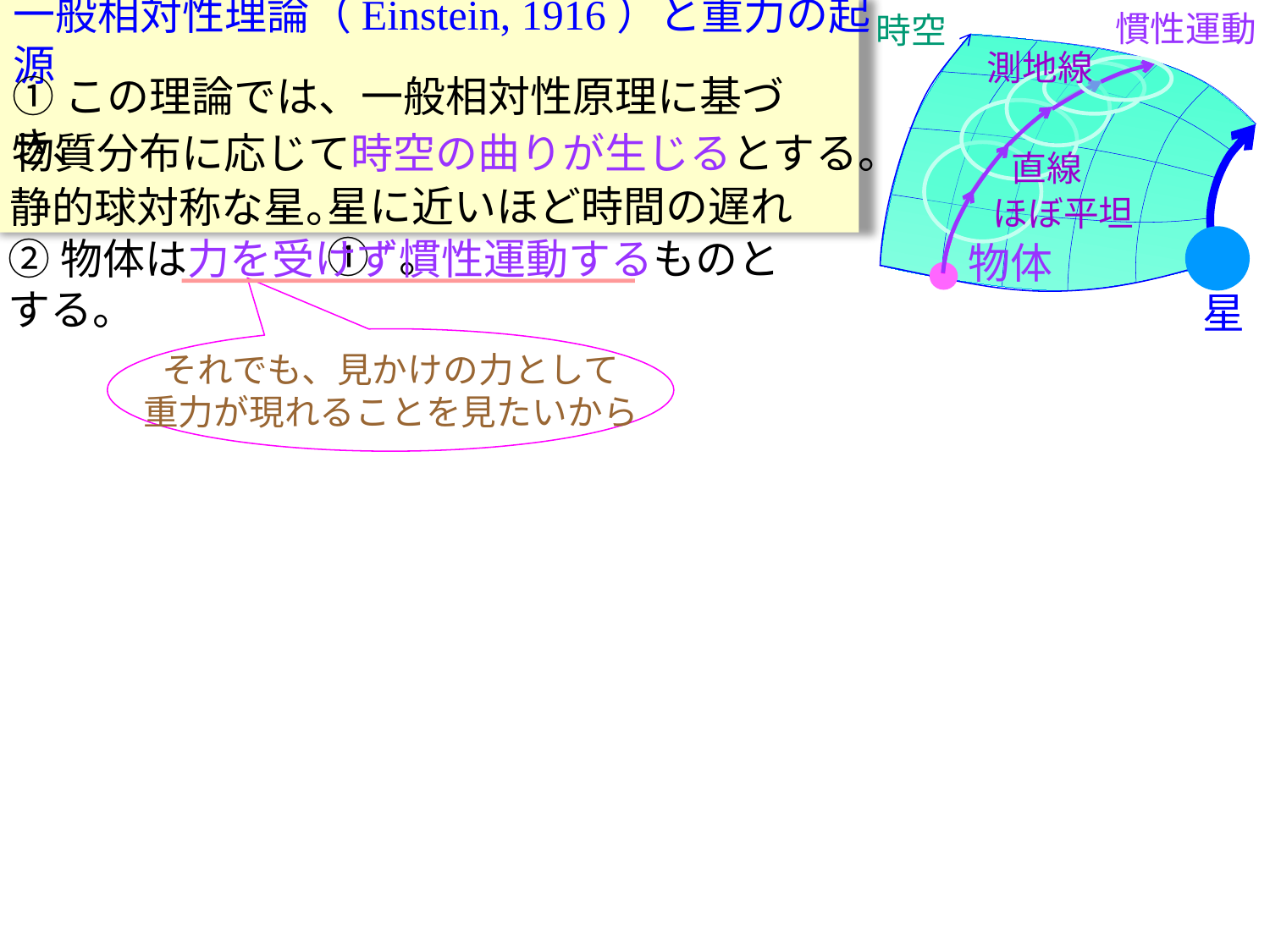

# 一般相対性理論（Einstein, 1916）と重力の起源

慣性運動
時空

測地線

①この理論では、一般相対性原理に基づき、
物質分布に応じて時空の曲りが生じるとする。
星に近いほど時間の遅れ①'。
静的球対称な星。

直線

ほぼ平坦

②物体は力を受けず慣性運動するものとする。
物体

星

それでも、見かけの力として
重力が現れることを見たいから